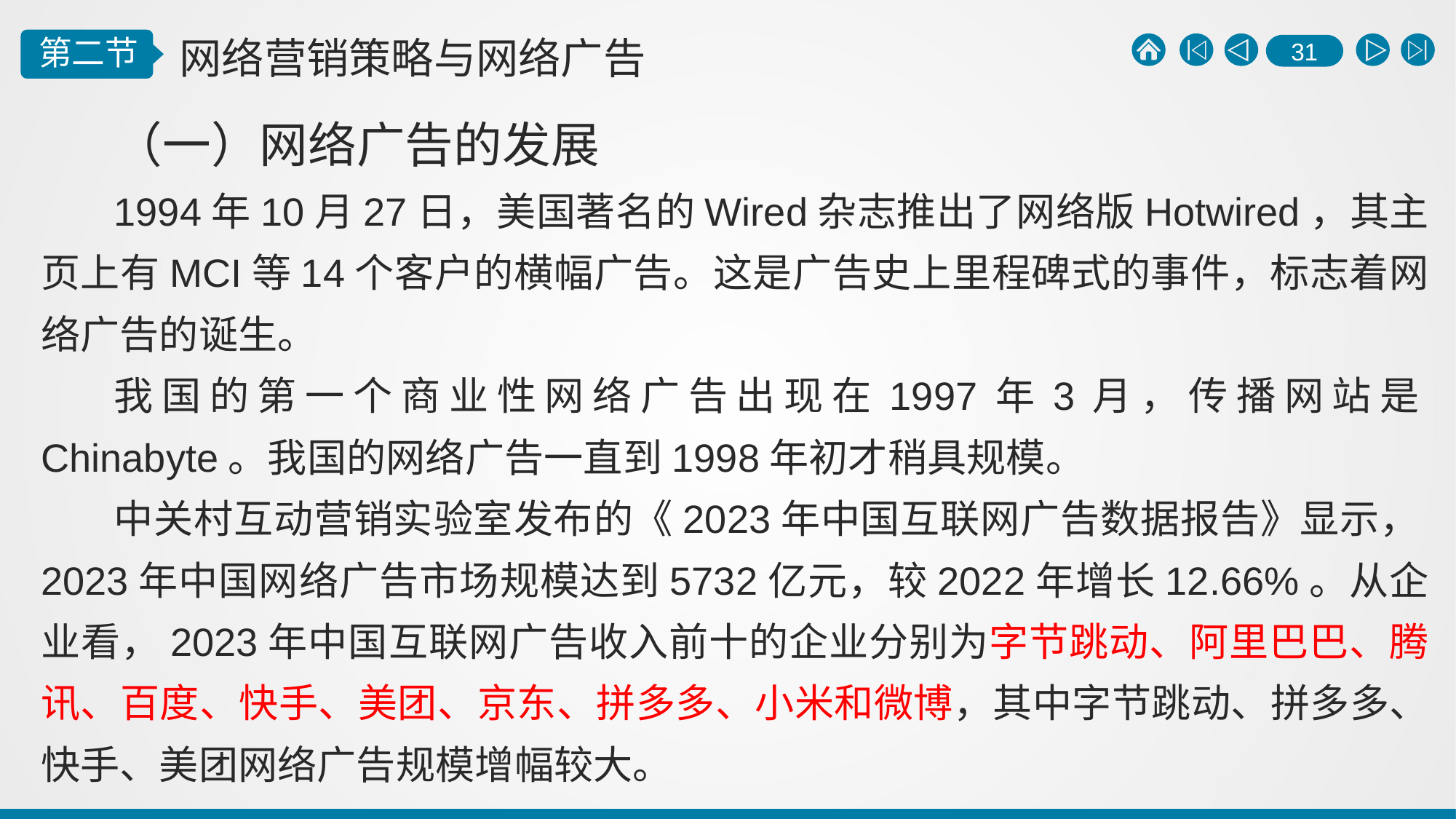

（一）网络广告的发展
1994年10月27日，美国著名的Wired杂志推出了网络版Hotwired，其主页上有MCI等14个客户的横幅广告。这是广告史上里程碑式的事件，标志着网络广告的诞生。
我国的第一个商业性网络广告出现在1997年3月，传播网站是Chinabyte。我国的网络广告一直到1998年初才稍具规模。
中关村互动营销实验室发布的《2023年中国互联网广告数据报告》显示，2023年中国网络广告市场规模达到5732亿元，较2022年增长12.66%。从企业看，2023年中国互联网广告收入前十的企业分别为字节跳动、阿里巴巴、腾讯、百度、快手、美团、京东、拼多多、小米和微博，其中字节跳动、拼多多、快手、美团网络广告规模增幅较大。